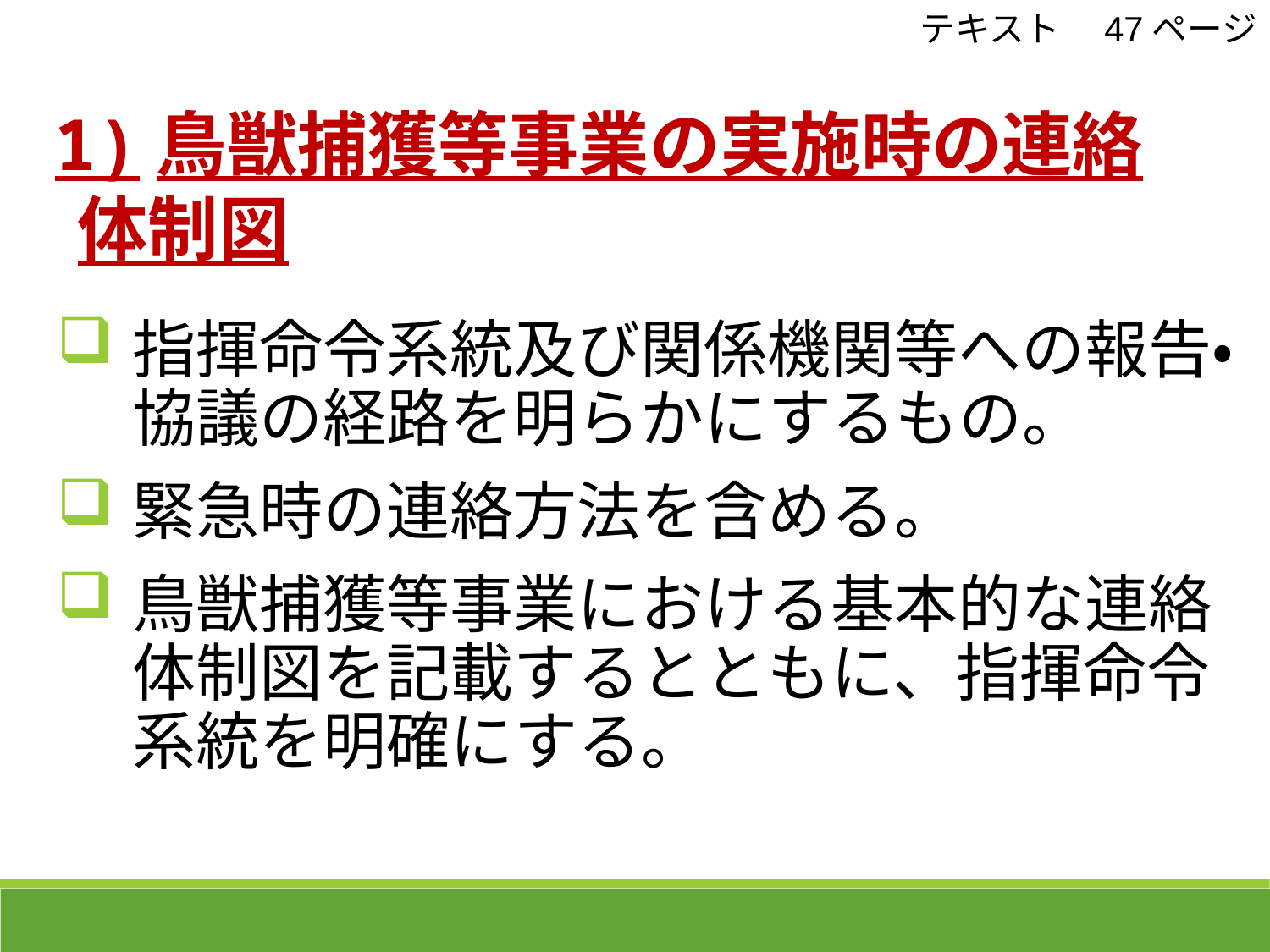

テキスト　47ページ
 1)鳥獣捕獲等事業の実施時の連絡
   体制図
指揮命令系統及び関係機関等への報告・協議の経路を明らかにするもの。
緊急時の連絡方法を含める。
鳥獣捕獲等事業における基本的な連絡体制図を記載するとともに、指揮命令系統を明確にする。